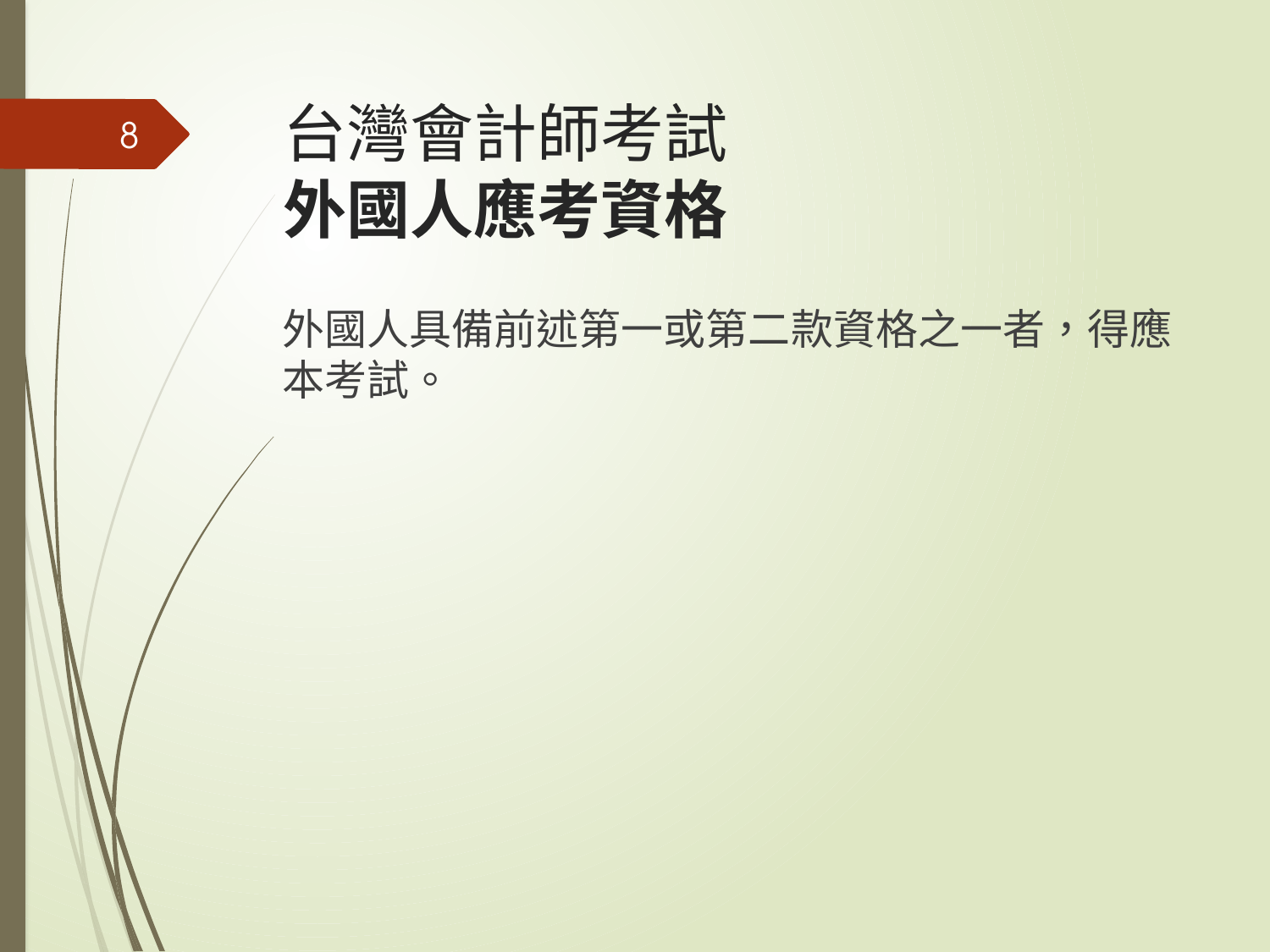

# 台灣會計師考試 外國人應考資格
8
外國人具備前述第一或第二款資格之一者，得應本考試。